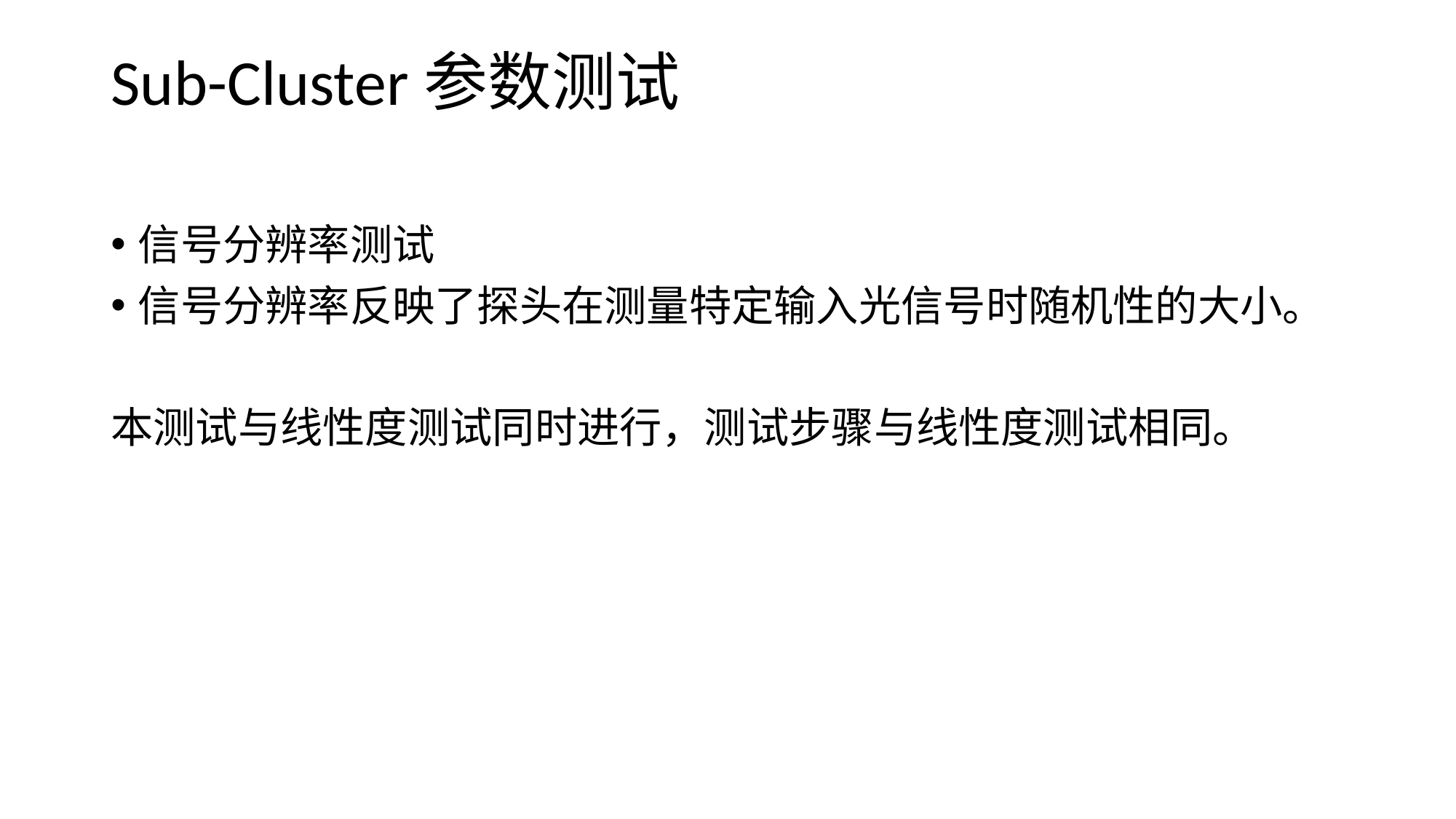

# Sub-Cluster参数测试
信号分辨率测试
信号分辨率反映了探头在测量特定输入光信号时随机性的大小。

本测试与线性度测试同时进行，测试步骤与线性度测试相同。